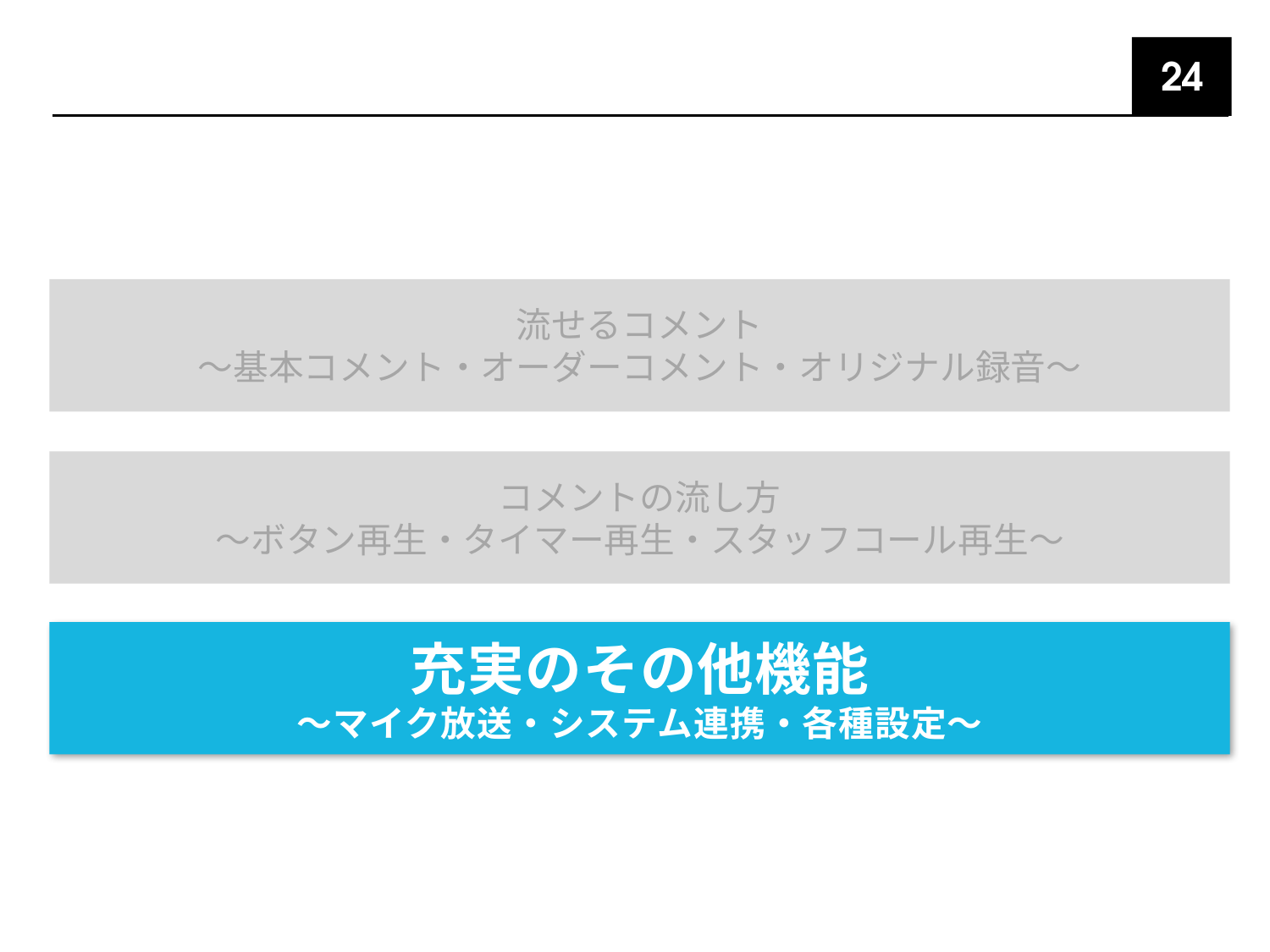

24
流せるコメント
～基本コメント・オーダーコメント・オリジナル録音～
コメントの流し方
～ボタン再生・タイマー再生・スタッフコール再生～
充実のその他機能
～マイク放送・システム連携・各種設定～